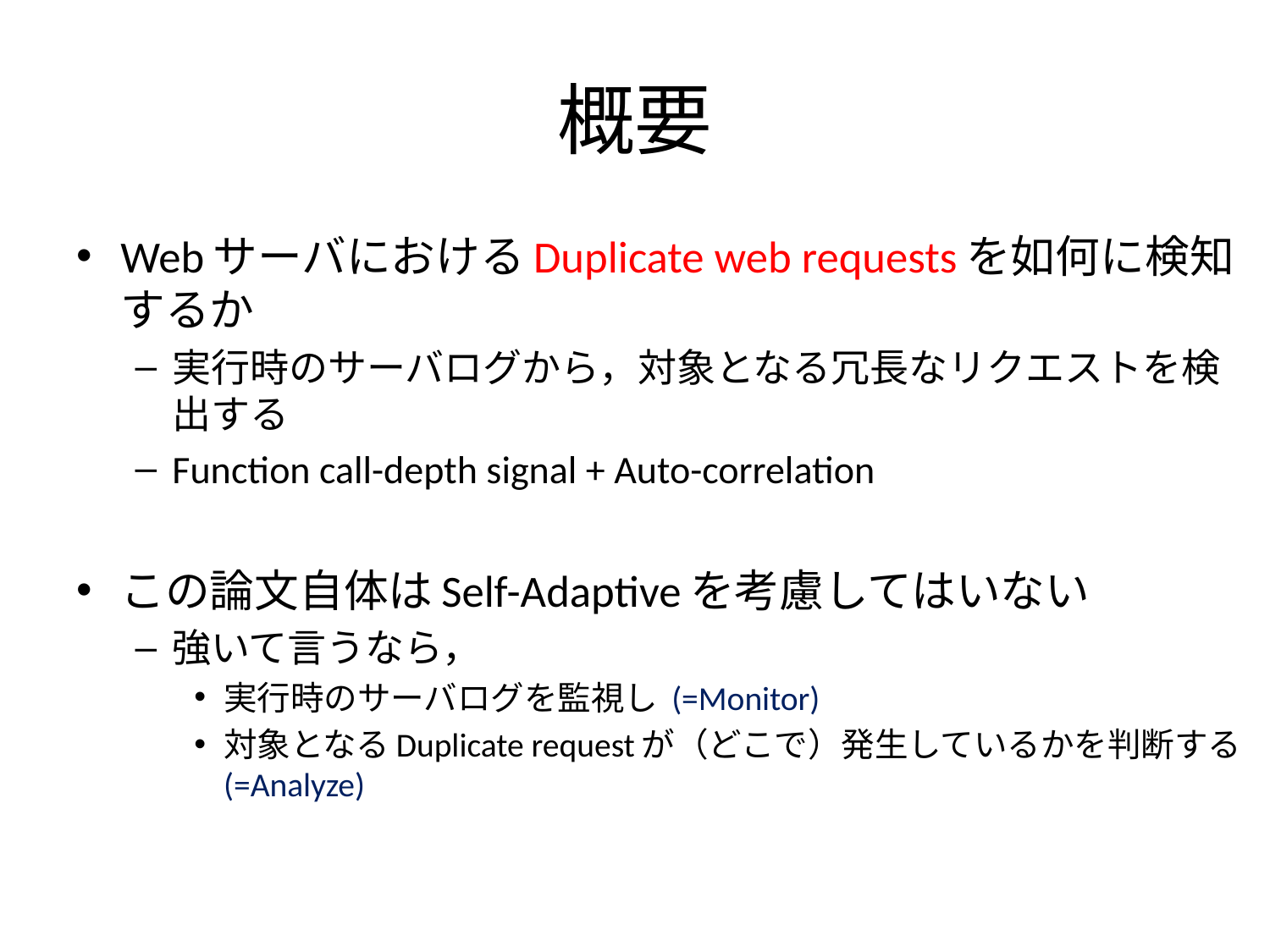

# 概要
WebサーバにおけるDuplicate web requestsを如何に検知するか
実行時のサーバログから，対象となる冗長なリクエストを検出する
Function call-depth signal + Auto-correlation

この論文自体はSelf-Adaptiveを考慮してはいない
強いて言うなら，
実行時のサーバログを監視し (=Monitor)
対象となるDuplicate requestが（どこで）発生しているかを判断する
(=Analyze)